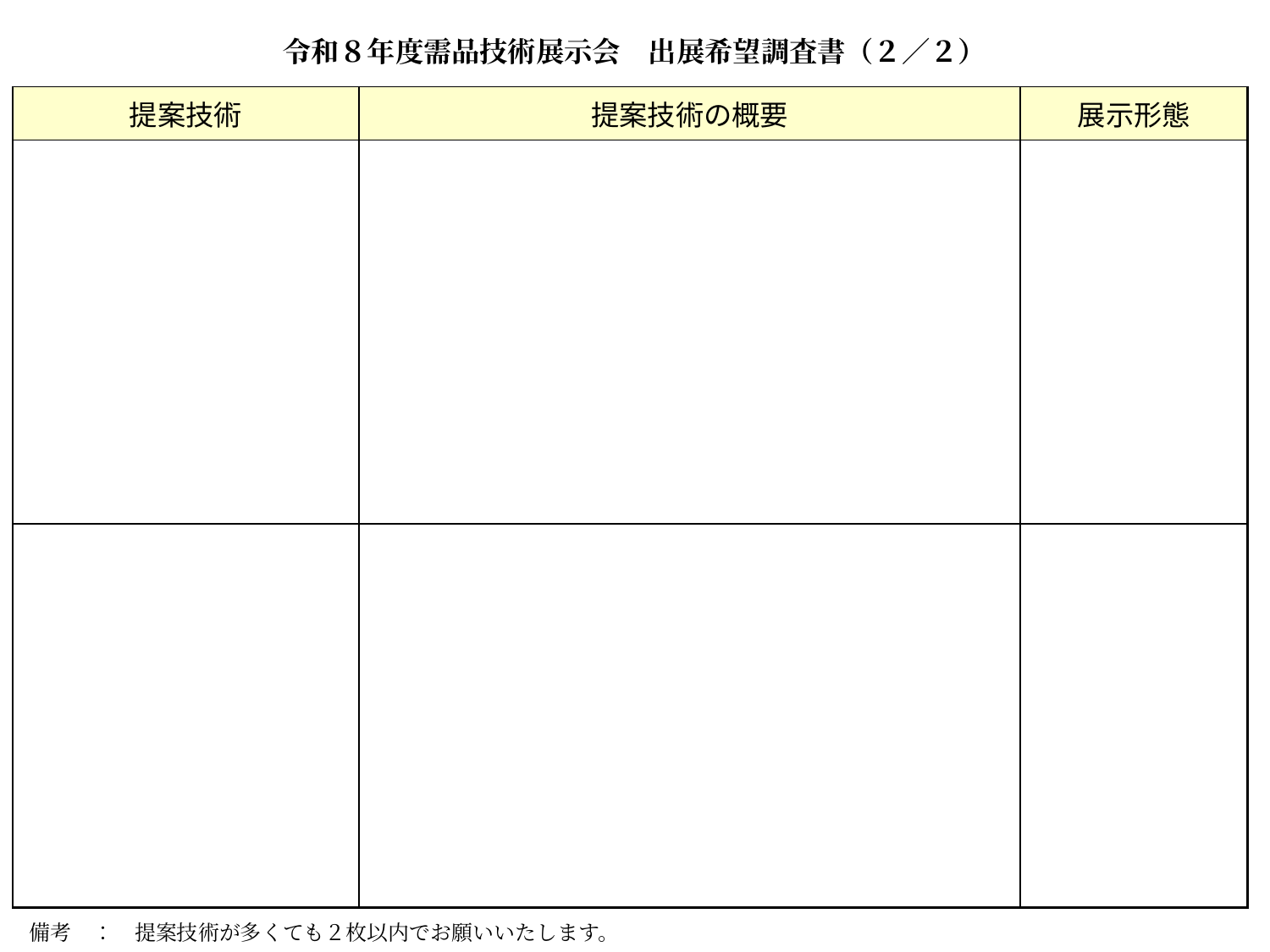

令和８年度需品技術展示会　出展希望調査書（２／２）
| 提案技術 | 提案技術の概要 | 展示形態 |
| --- | --- | --- |
|  |  |  |
|  |  |  |
備考　：　提案技術が多くても２枚以内でお願いいたします。